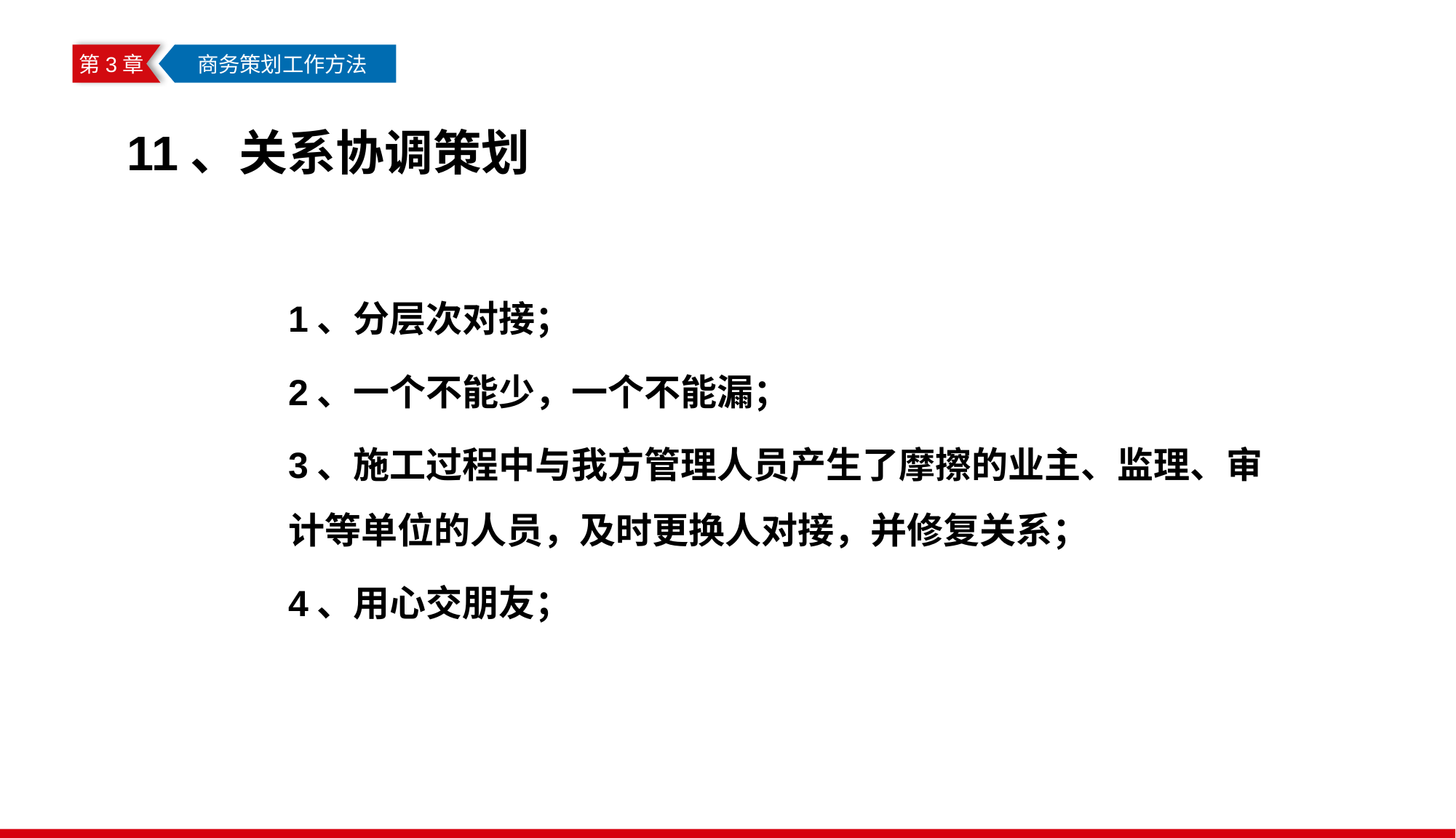

第3章
    商务策划工作方法
11、关系协调策划
1、分层次对接；
2、一个不能少，一个不能漏；
3、施工过程中与我方管理人员产生了摩擦的业主、监理、审计等单位的人员，及时更换人对接，并修复关系；
4、用心交朋友；